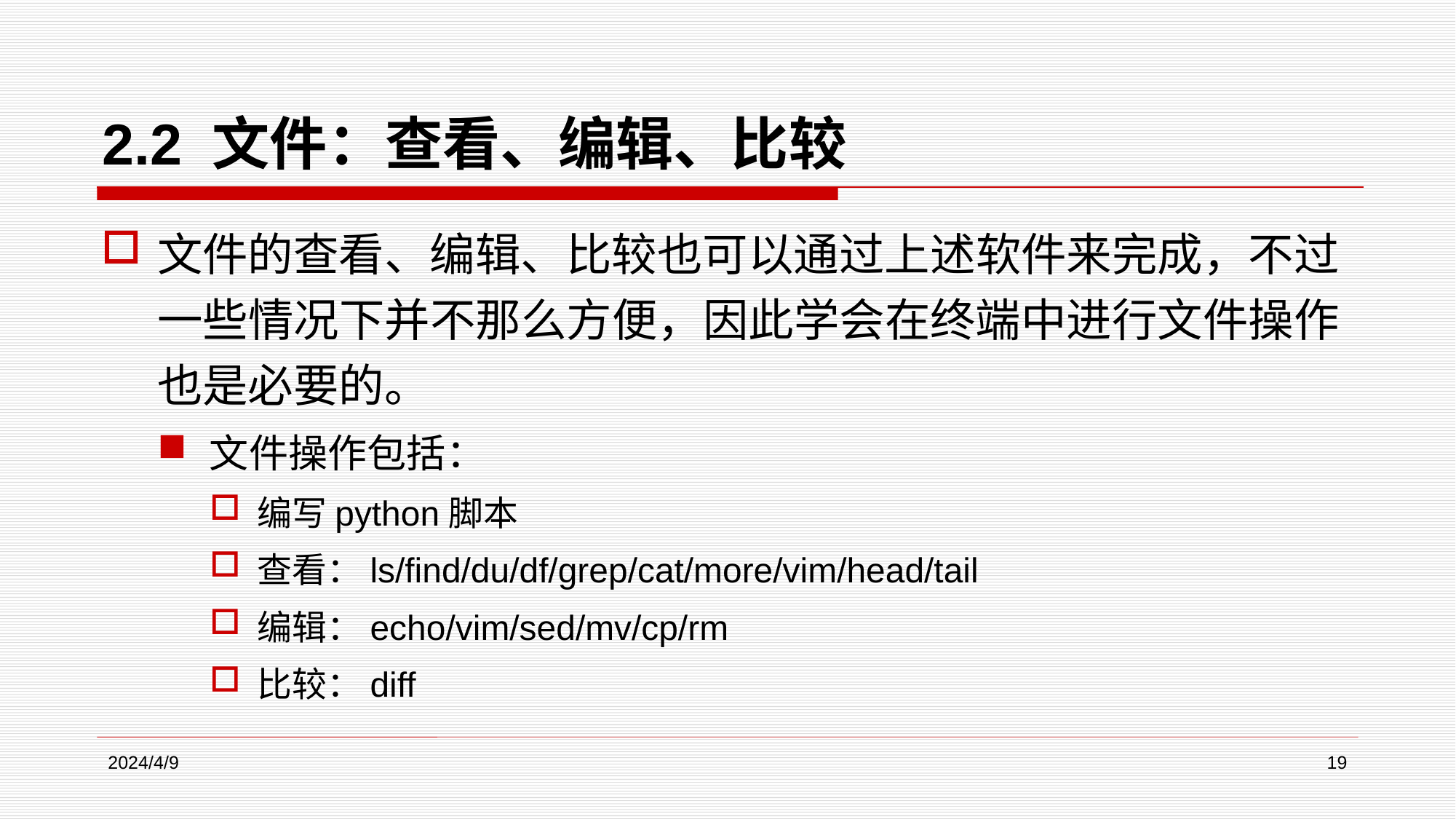

# 2.2 文件：查看、编辑、比较
文件的查看、编辑、比较也可以通过上述软件来完成，不过一些情况下并不那么方便，因此学会在终端中进行文件操作也是必要的。
文件操作包括：
编写python脚本
查看：ls/find/du/df/grep/cat/more/vim/head/tail
编辑：echo/vim/sed/mv/cp/rm
比较：diff
2024/4/9
19